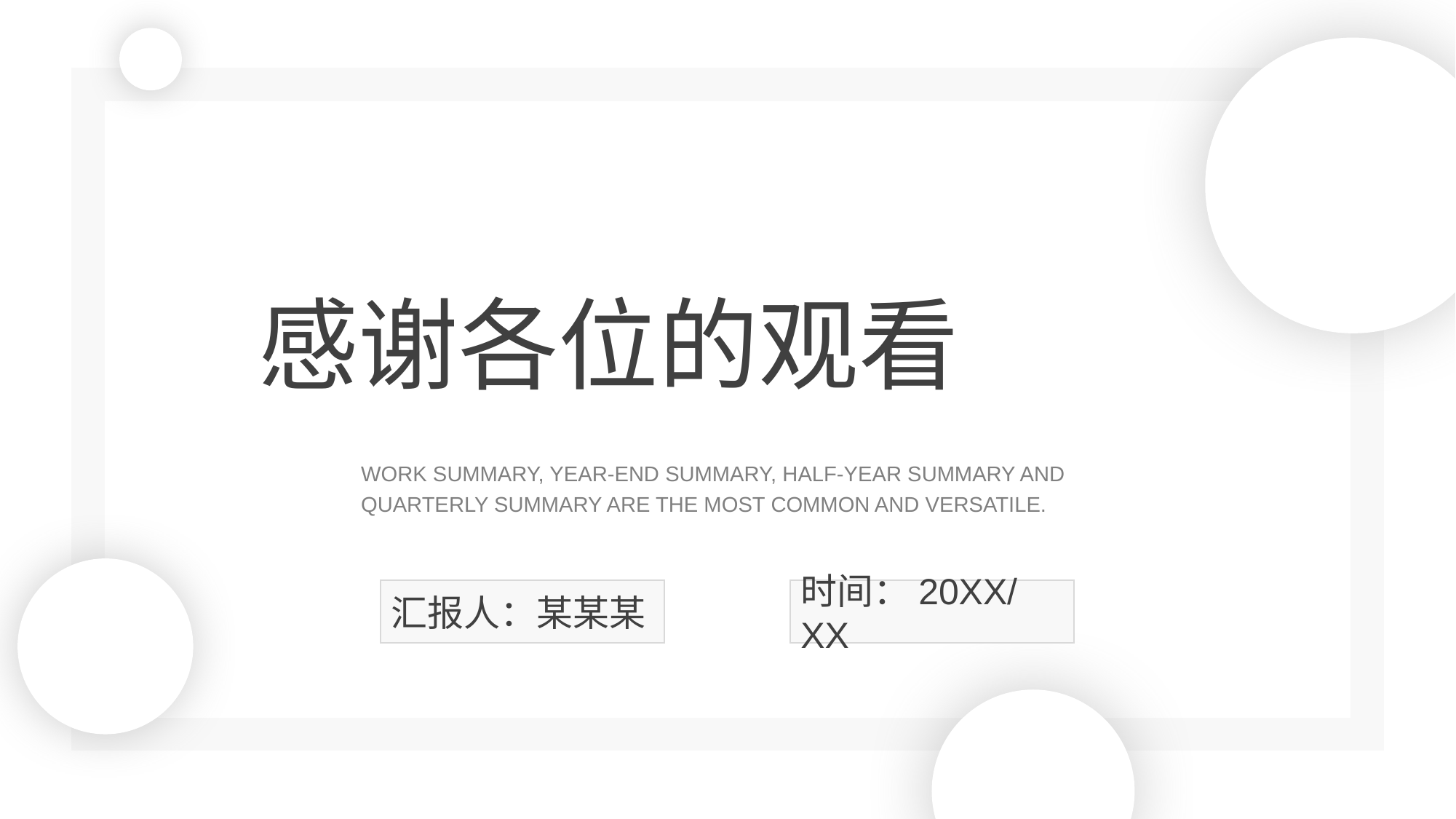

感谢各位的观看
WORK SUMMARY, YEAR-END SUMMARY, HALF-YEAR SUMMARY AND QUARTERLY SUMMARY ARE THE MOST COMMON AND VERSATILE.

汇报人：某某某
时间：20XX/XX